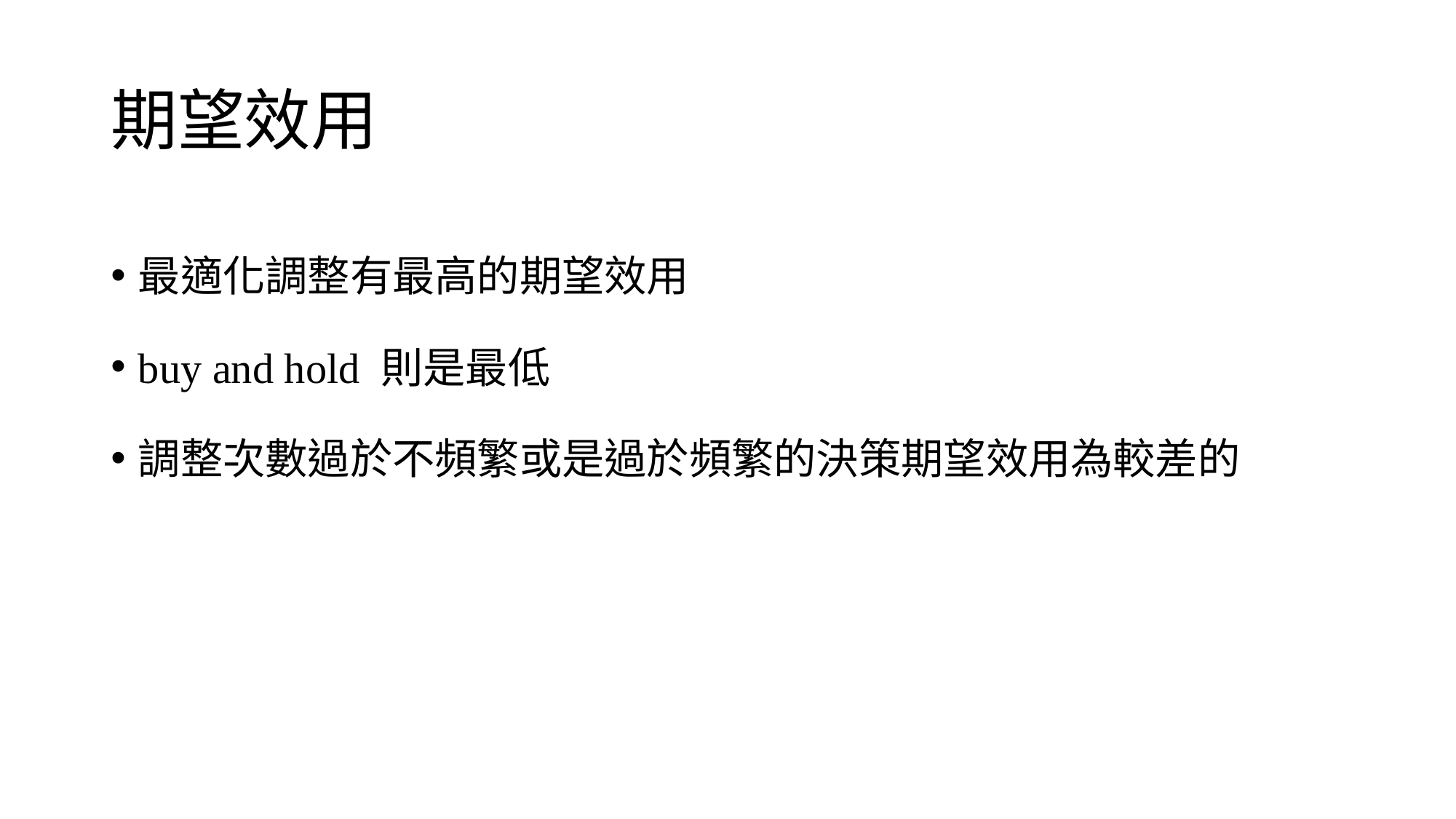

# 期望效用
最適化調整有最高的期望效用
buy and hold 則是最低
調整次數過於不頻繁或是過於頻繁的決策期望效用為較差的